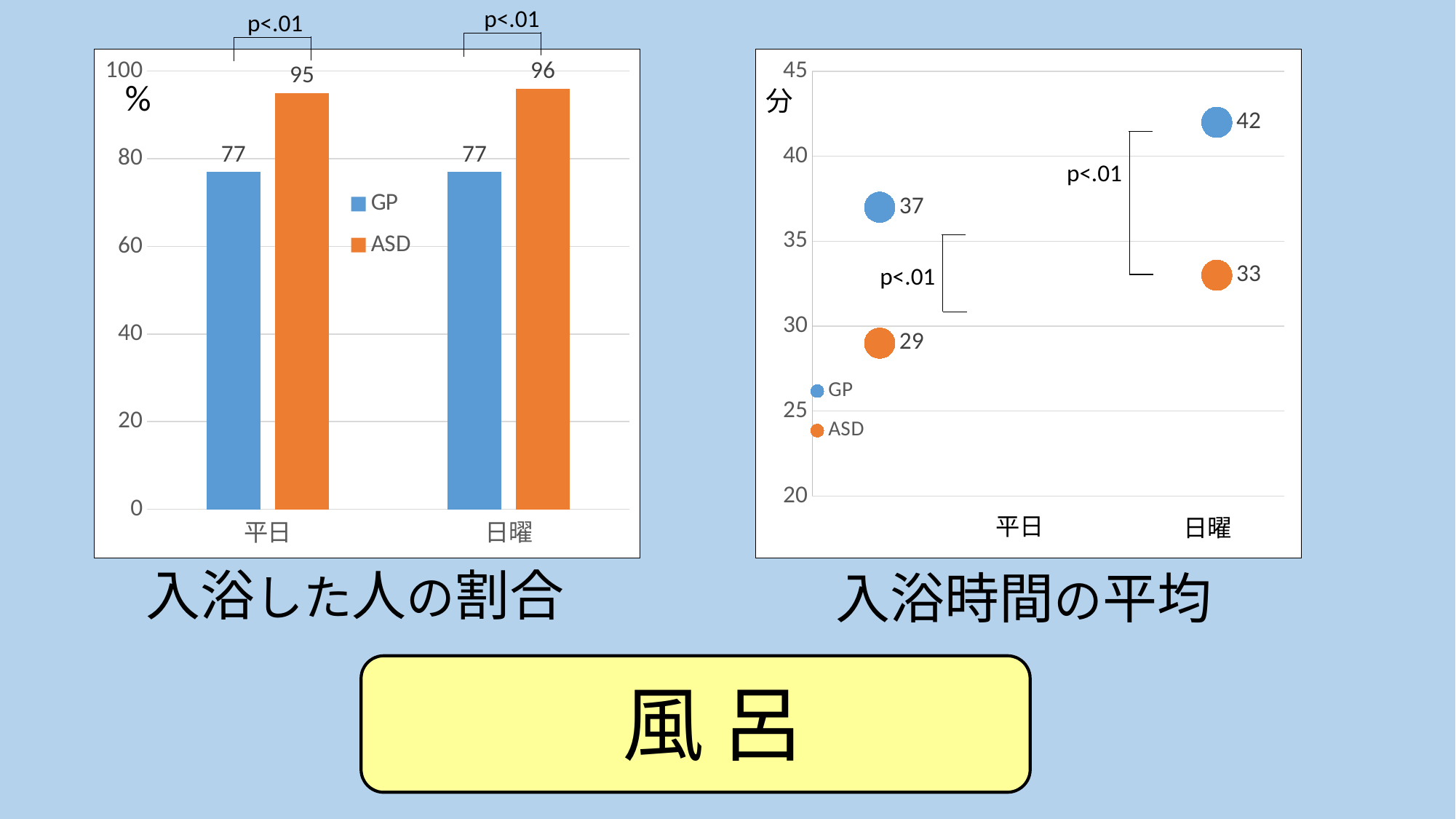

p<.01
p<.01
分
%

### Chart

| Category | GP | ASD |
|---|---|---|

### Chart

| Category | GP | ASD |
|---|---|---|
| 平日 | 77.0 | 95.0 |
| 日曜 | 77.0 | 96.0 |
p<.01
p<.01
平日
日曜
入浴した人の割合
入浴時間の平均
# 風 呂